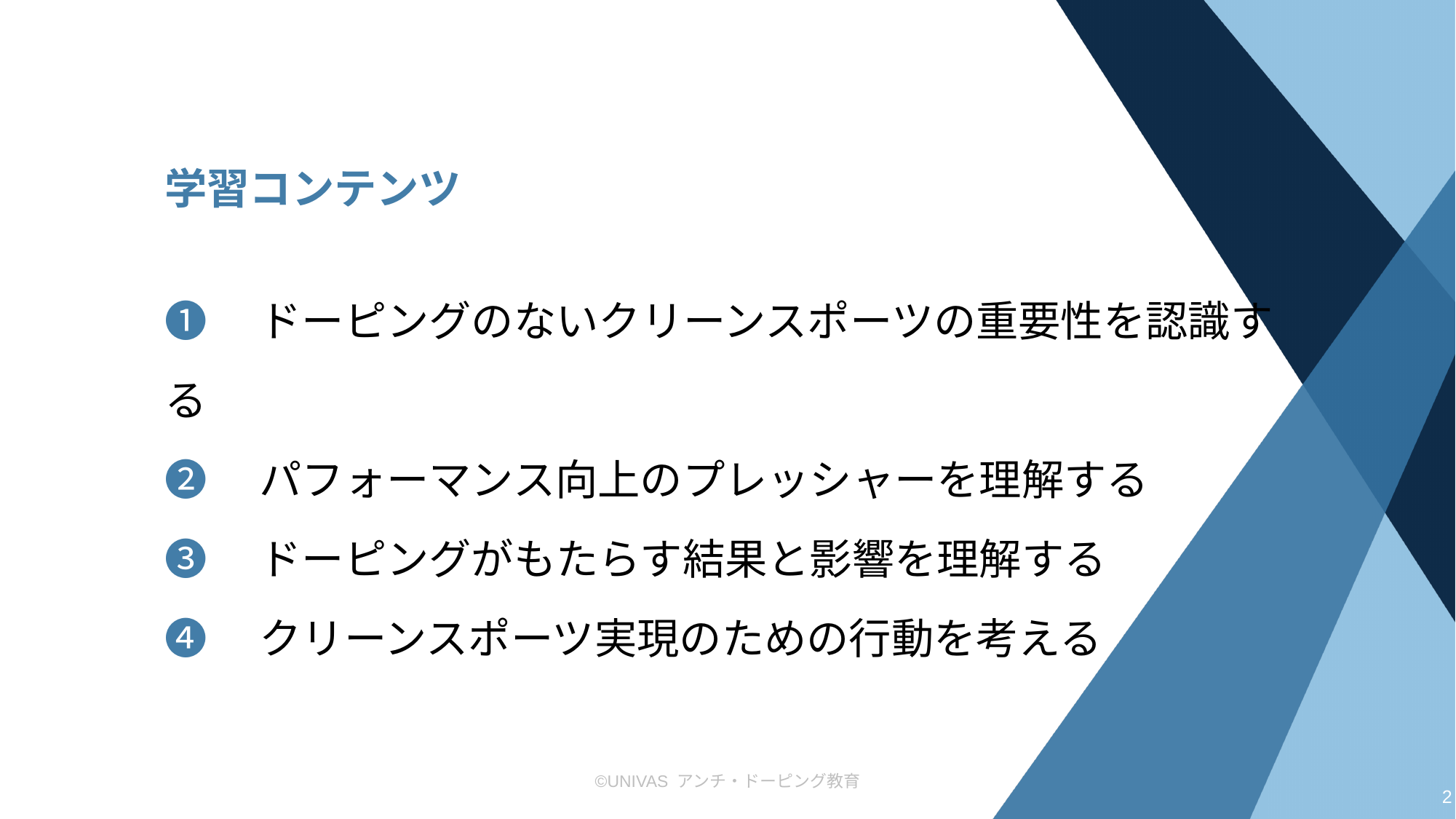

学習コンテンツ
❶　ドーピングのないクリーンスポーツの重要性を認識する
❷　パフォーマンス向上のプレッシャーを理解する
❸　ドーピングがもたらす結果と影響を理解する
❹　クリーンスポーツ実現のための行動を考える
©UNIVAS アンチ・ドーピング教育
2